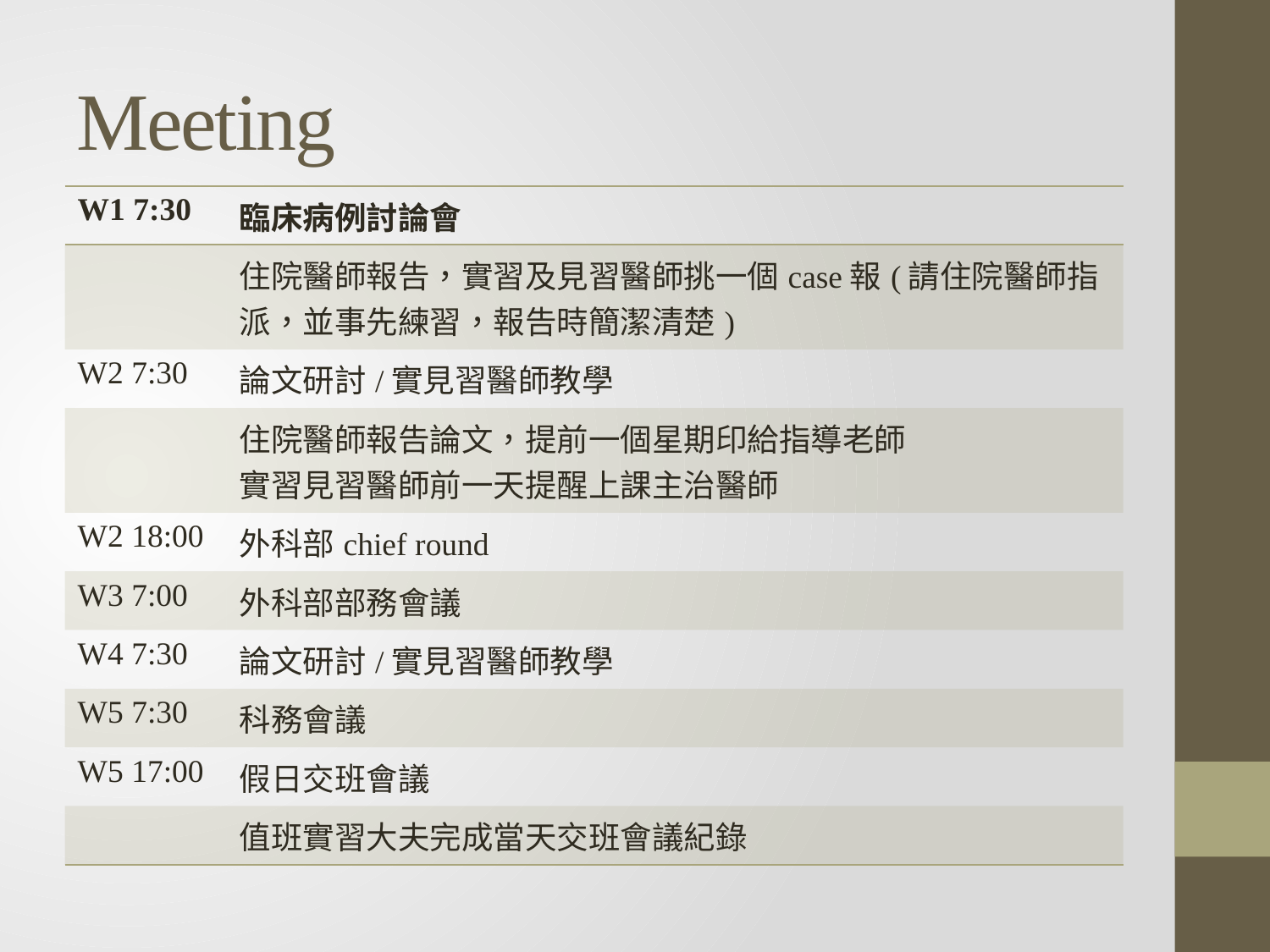

# Meeting
| W1 7:30 | 臨床病例討論會 |
| --- | --- |
|  | 住院醫師報告，實習及見習醫師挑一個case報(請住院醫師指派，並事先練習，報告時簡潔清楚) |
| W2 7:30 | 論文研討/實見習醫師教學 |
|  | 住院醫師報告論文，提前一個星期印給指導老師 實習見習醫師前一天提醒上課主治醫師 |
| W2 18:00 | 外科部chief round |
| W3 7:00 | 外科部部務會議 |
| W4 7:30 | 論文研討/實見習醫師教學 |
| W5 7:30 | 科務會議 |
| W5 17:00 | 假日交班會議 |
|  | 值班實習大夫完成當天交班會議紀錄 |